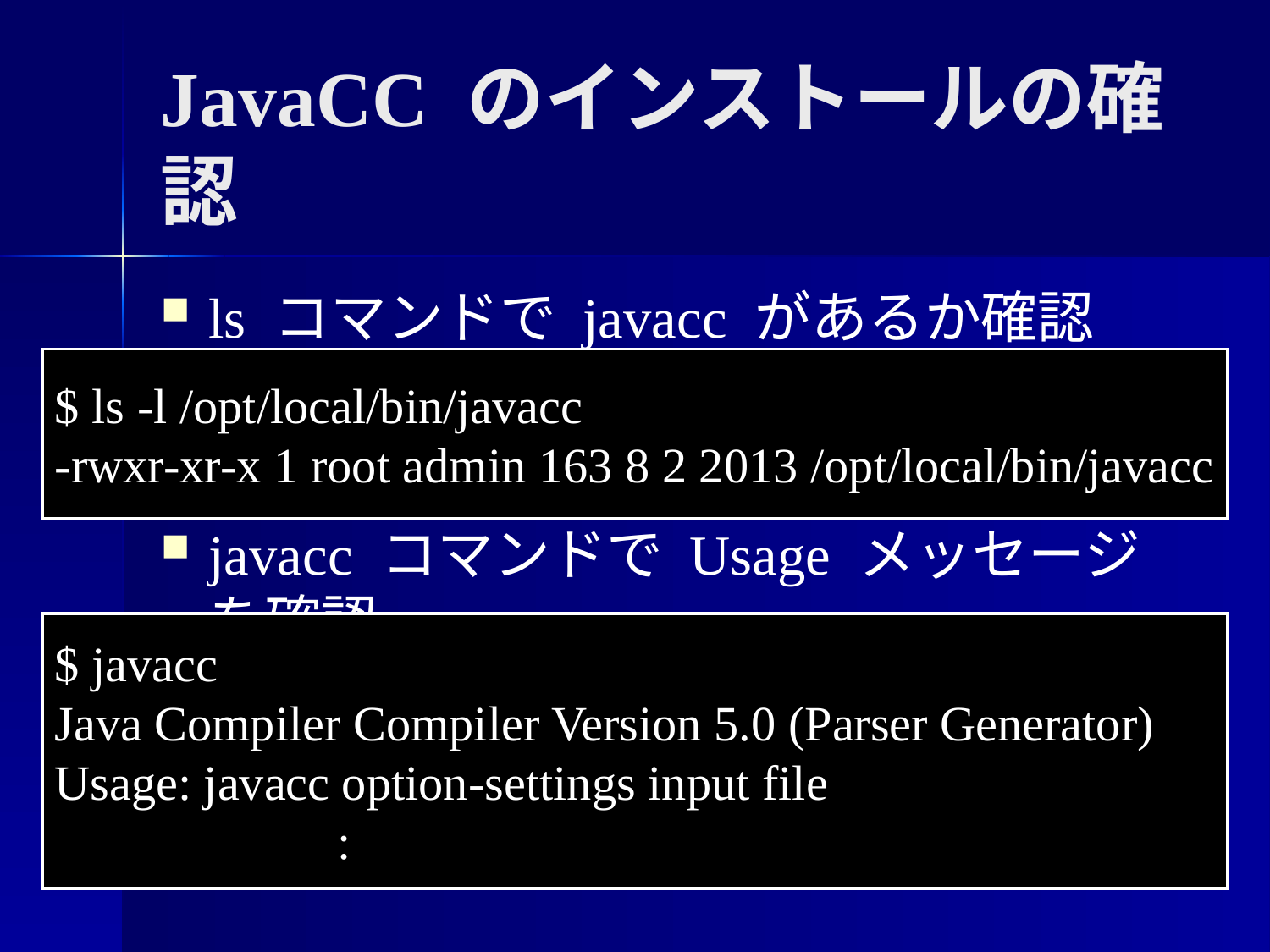

JavaCC のインストールの確認
ls コマンドで javacc があるか確認

javacc コマンドで Usage メッセージを確認
$ ls -l /opt/local/bin/javacc
-rwxr-xr-x 1 root admin 163 8 2 2013 /opt/local/bin/javacc
$ javacc
Java Compiler Compiler Version 5.0 (Parser Generator)
Usage: javacc option-settings input file
                       :